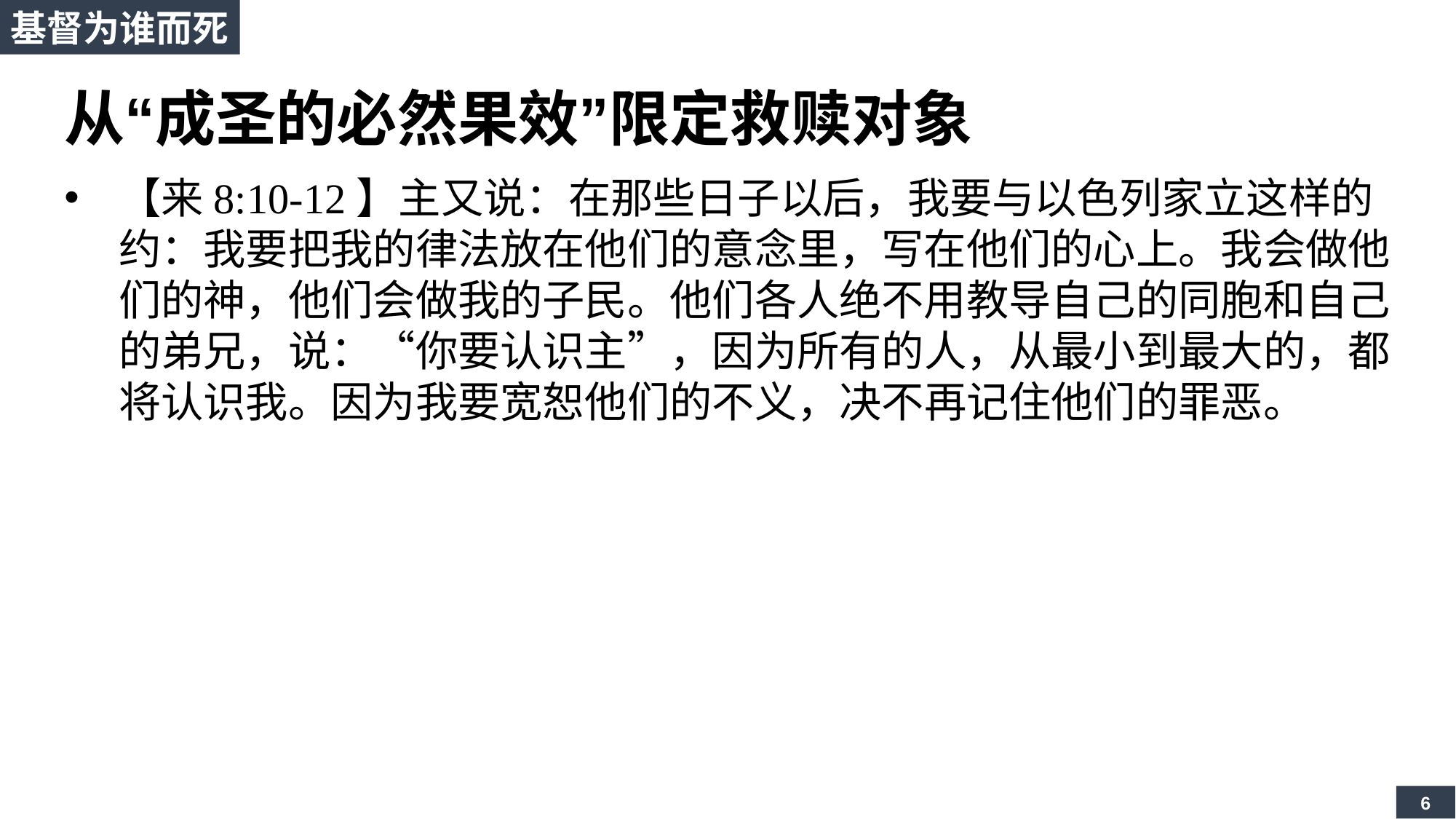

基督为谁而死
从“成圣的必然果效”限定救赎对象
【来8:10-12】主又说：在那些日子以后，我要与以色列家立这样的约：我要把我的律法放在他们的意念里，写在他们的心上。我会做他们的神，他们会做我的子民。他们各人绝不用教导自己的同胞和自己的弟兄，说：“你要认识主”，因为所有的人，从最小到最大的，都将认识我。因为我要宽恕他们的不义，决不再记住他们的罪恶。
6